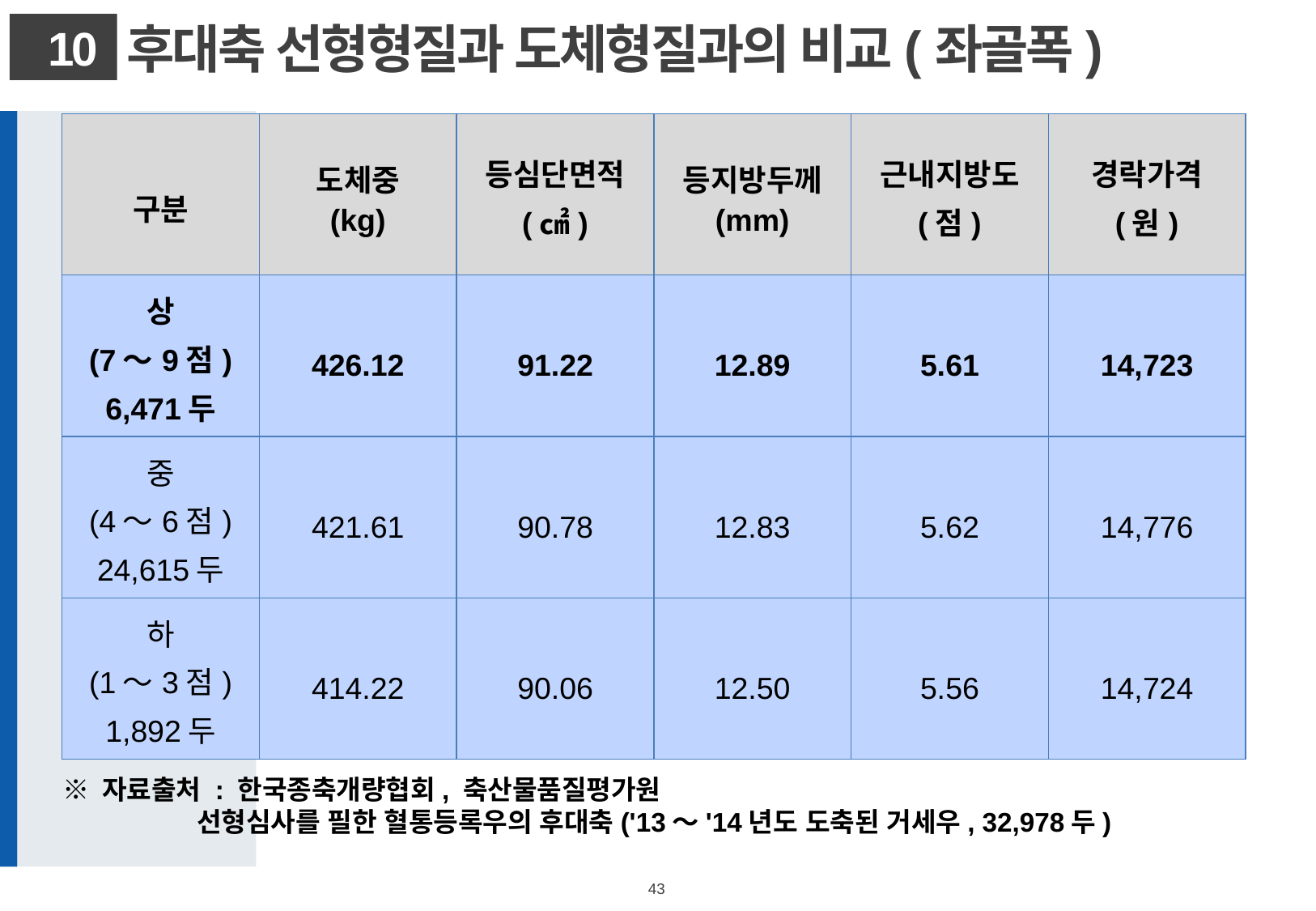

후대축 선형형질과 도체형질과의 비교(좌골폭)
10
| 구분 | 도체중 (kg) | 등심단면적 (㎠) | 등지방두께 (mm) | 근내지방도 (점) | 경락가격 (원) |
| --- | --- | --- | --- | --- | --- |
| 상 (7～9점) 6,471두 | 426.12 | 91.22 | 12.89 | 5.61 | 14,723 |
| 중 (4～6점) 24,615두 | 421.61 | 90.78 | 12.83 | 5.62 | 14,776 |
| 하 (1～3점) 1,892두 | 414.22 | 90.06 | 12.50 | 5.56 | 14,724 |
※ 자료출처 : 한국종축개량협회, 축산물품질평가원
                 선형심사를 필한 혈통등록우의 후대축('13～'14년도 도축된 거세우, 32,978두)
43